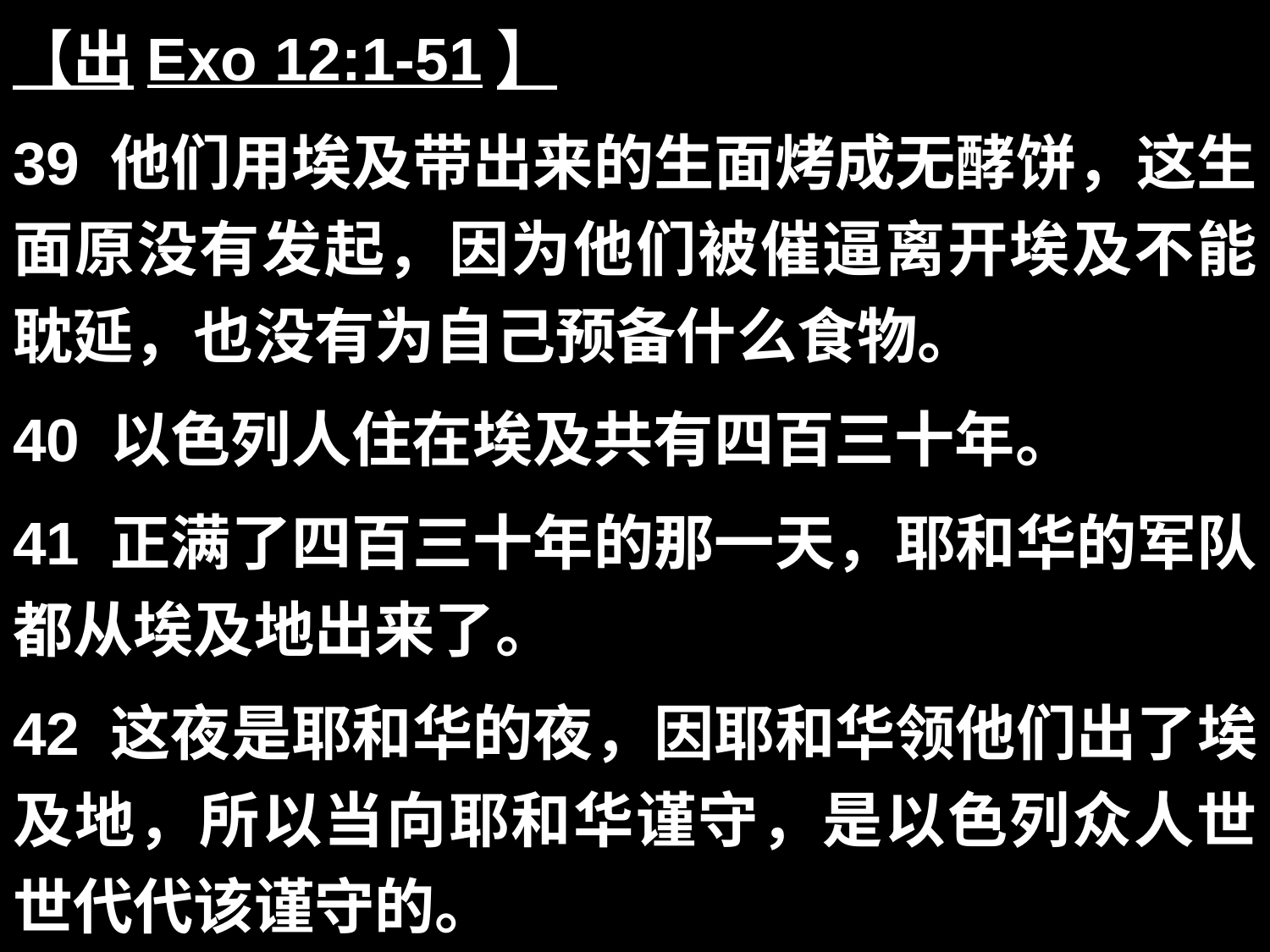

【出Exo 12:1-51】
39 他们用埃及带出来的生面烤成无酵饼，这生面原没有发起，因为他们被催逼离开埃及不能耽延，也没有为自己预备什么食物。
40 以色列人住在埃及共有四百三十年。
41 正满了四百三十年的那一天，耶和华的军队都从埃及地出来了。
42 这夜是耶和华的夜，因耶和华领他们出了埃及地，所以当向耶和华谨守，是以色列众人世世代代该谨守的。